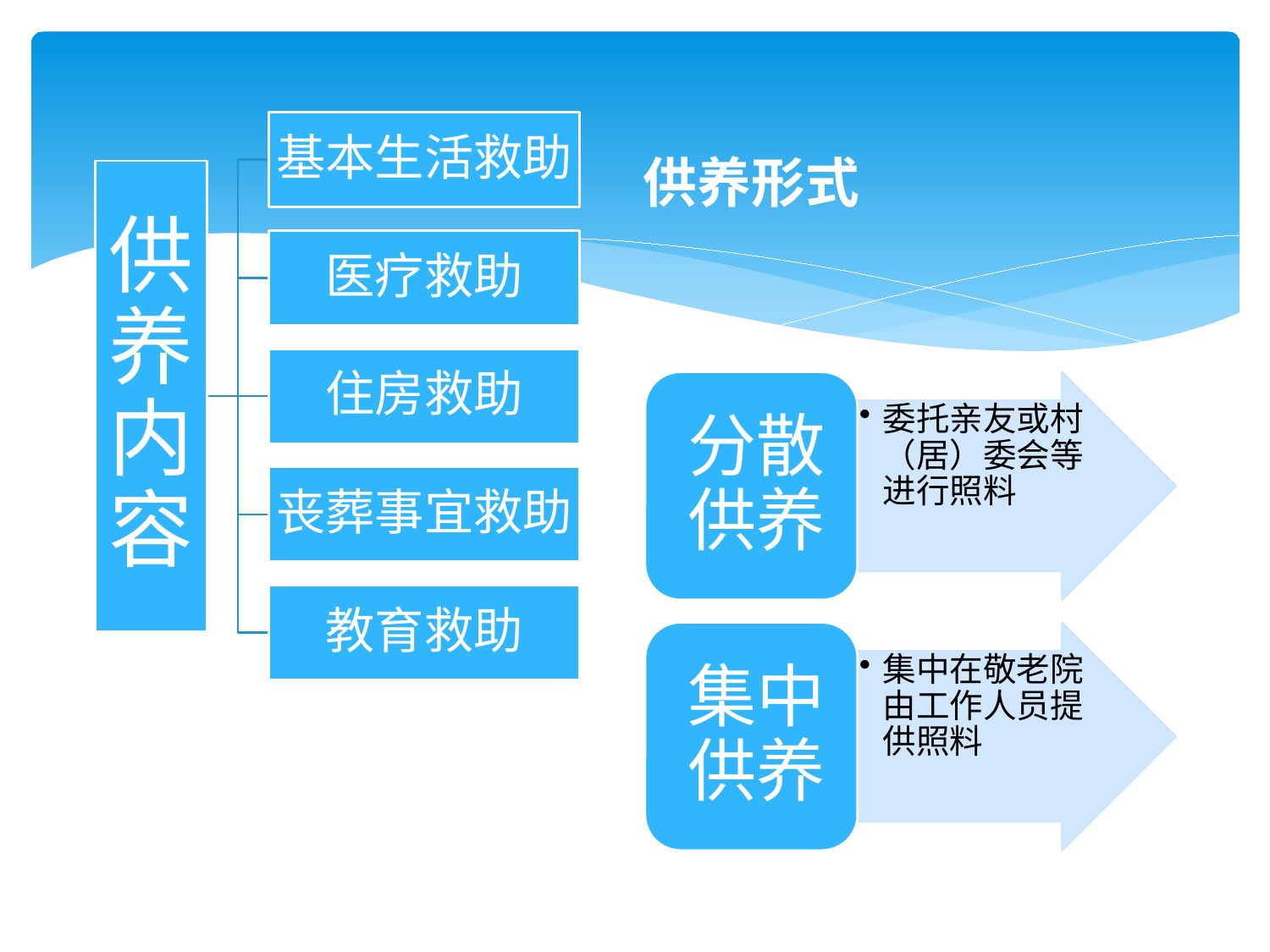

# 供养形式

供养内容
基本生活救助
医疗救助
住房救助
丧葬事宜救助
教育救助
委托亲友或村（居）委会等进行照料
分散供养
集中在敬老院由工作人员提供照料
集中供养